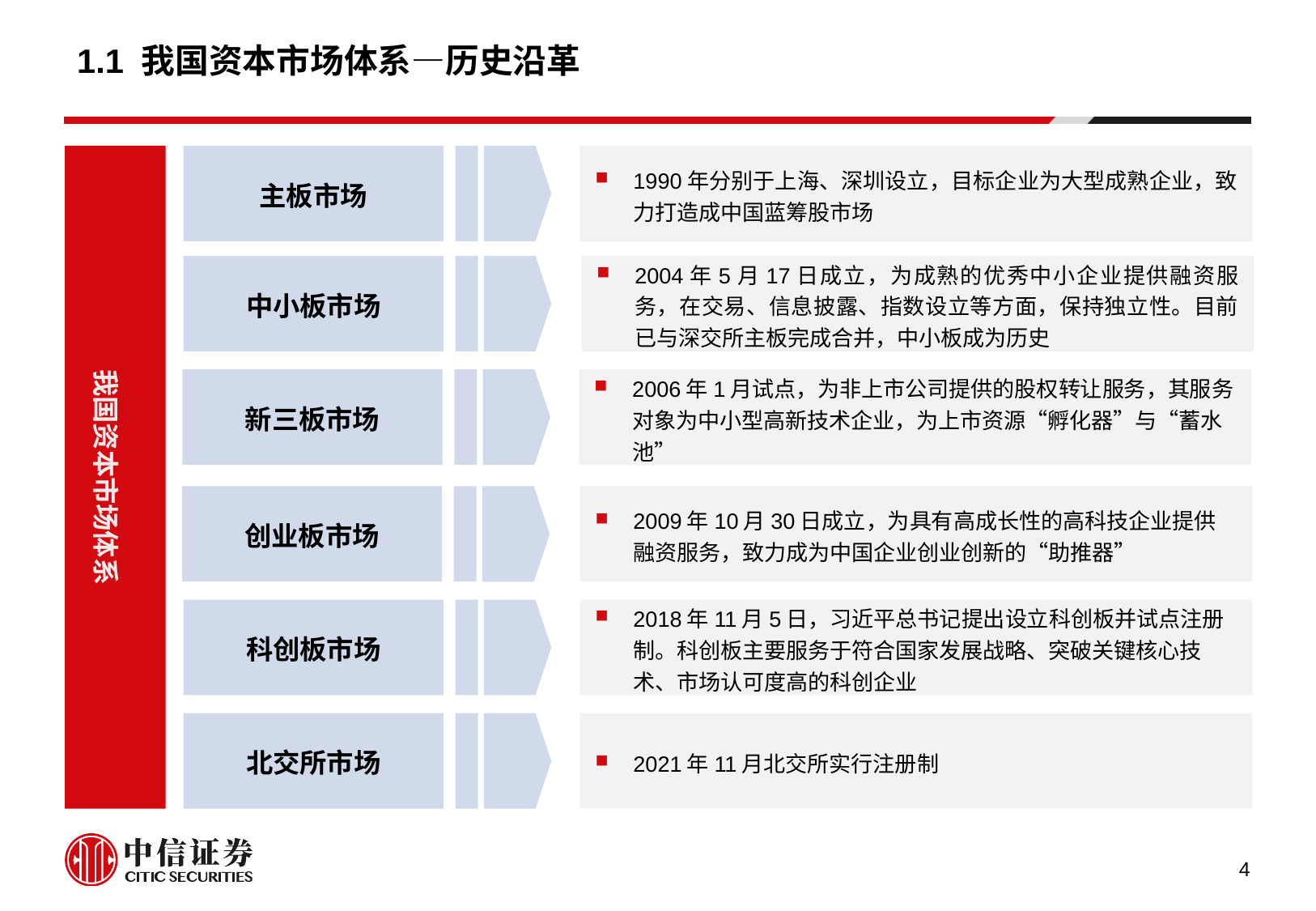

# 1.1 我国资本市场体系—历史沿革
我国资本市场体系
主板市场

1990年分别于上海、深圳设立，目标企业为大型成熟企业，致力打造成中国蓝筹股市场
中小板市场

2004年5月17日成立，为成熟的优秀中小企业提供融资服务，在交易、信息披露、指数设立等方面，保持独立性。目前已与深交所主板完成合并，中小板成为历史
新三板市场

2006年1月试点，为非上市公司提供的股权转让服务，其服务对象为中小型高新技术企业，为上市资源“孵化器”与“蓄水池”
创业板市场

2009年10月30日成立，为具有高成长性的高科技企业提供融资服务，致力成为中国企业创业创新的“助推器”
科创板市场

2018年11月5日，习近平总书记提出设立科创板并试点注册制。科创板主要服务于符合国家发展战略、突破关键核心技术、市场认可度高的科创企业
北交所市场

2021年11月北交所实行注册制